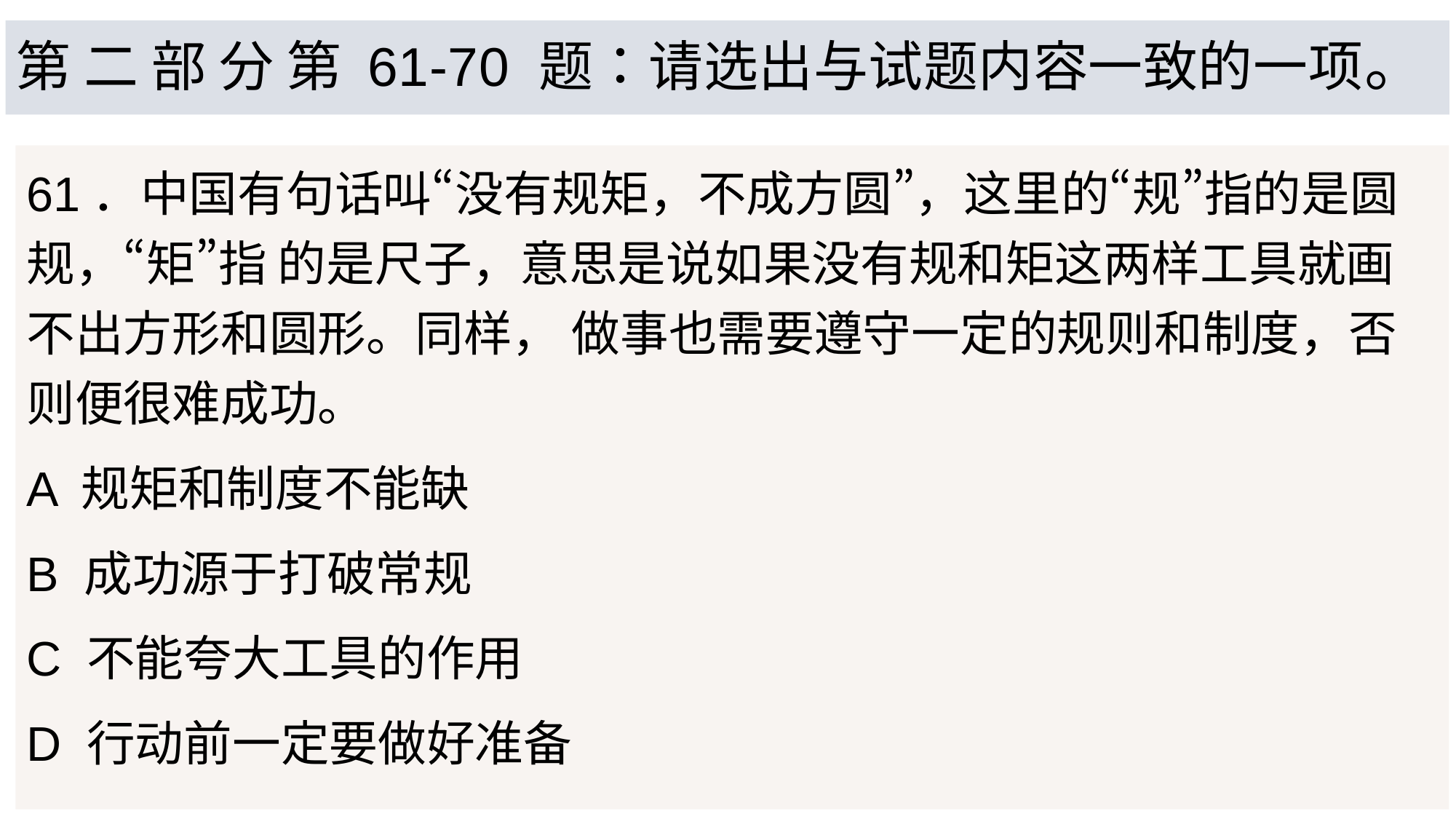

# 第 二 部 分 第 61-70 题：请选出与试题内容一致的一项。
61．中国有句话叫“没有规矩，不成方圆”，这里的“规”指的是圆规，“矩”指 的是尺子，意思是说如果没有规和矩这两样工具就画不出方形和圆形。同样， 做事也需要遵守一定的规则和制度，否则便很难成功。
A 规矩和制度不能缺
B 成功源于打破常规
C 不能夸大工具的作用
D 行动前一定要做好准备